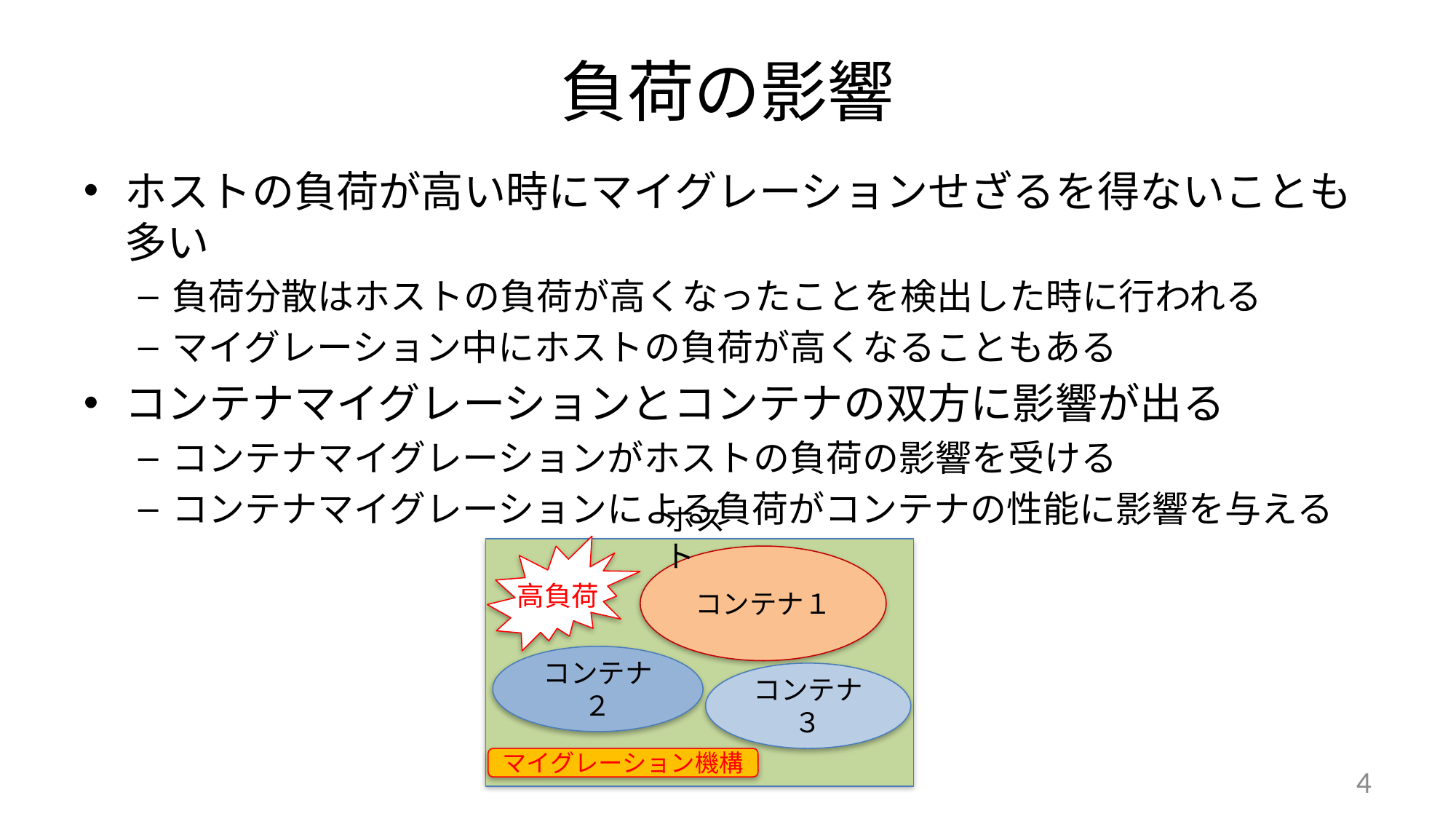

# 負荷の影響
ホストの負荷が高い時にマイグレーションせざるを得ないことも多い
負荷分散はホストの負荷が高くなったことを検出した時に行われる
マイグレーション中にホストの負荷が高くなることもある
コンテナマイグレーションとコンテナの双方に影響が出る
コンテナマイグレーションがホストの負荷の影響を受ける
コンテナマイグレーションによる負荷がコンテナの性能に影響を与える
ホスト
高負荷

コンテナ１
コンテナ２
コンテナ３
マイグレーション機構
4